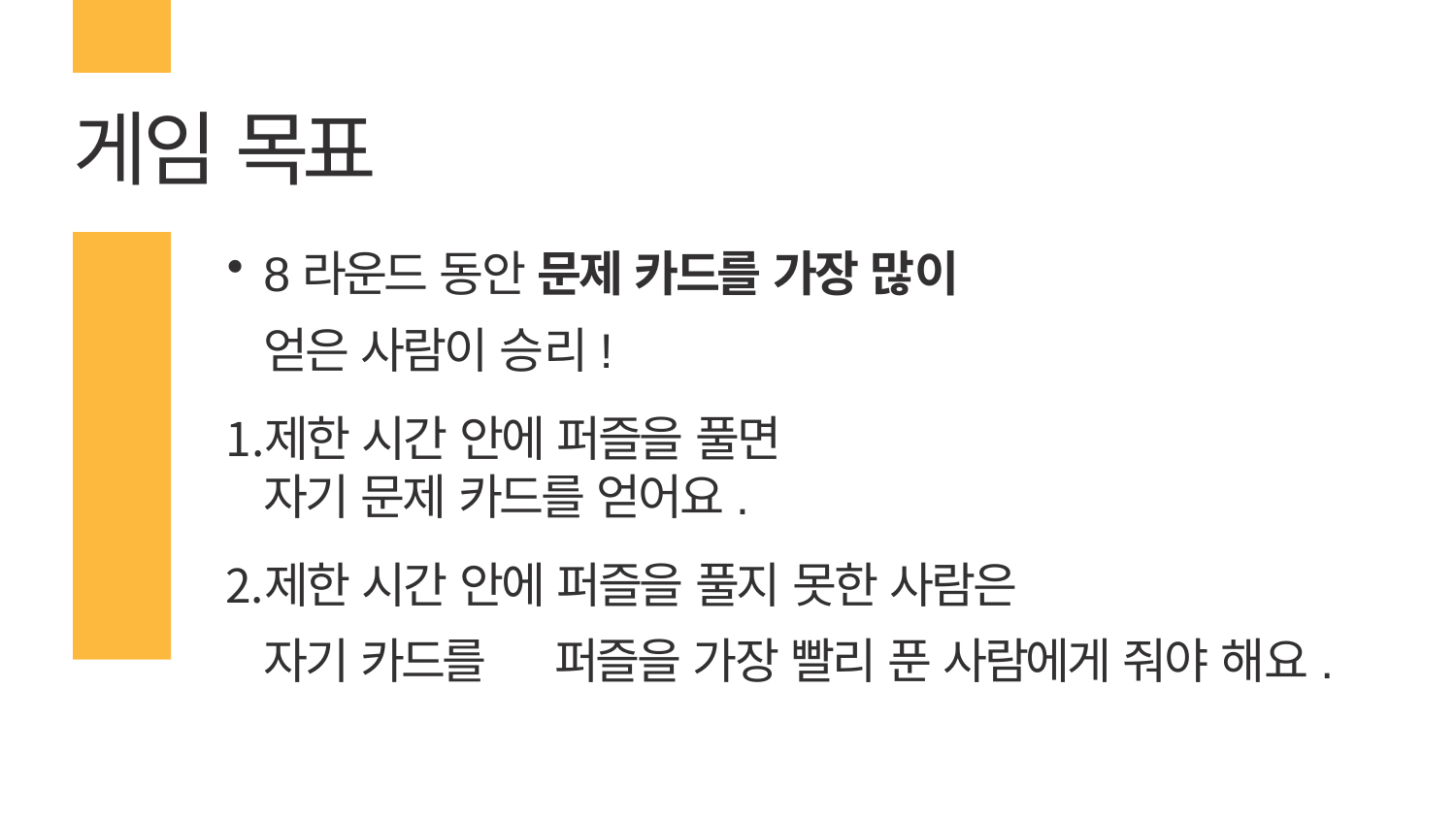

# 게임 목표
8라운드 동안 문제 카드를 가장 많이
얻은 사람이 승리!
제한 시간 안에 퍼즐을 풀면
자기 문제 카드를 얻어요.
제한 시간 안에 퍼즐을 풀지 못한 사람은
자기 카드를 	퍼즐을 가장 빨리 푼 사람에게 줘야 해요.